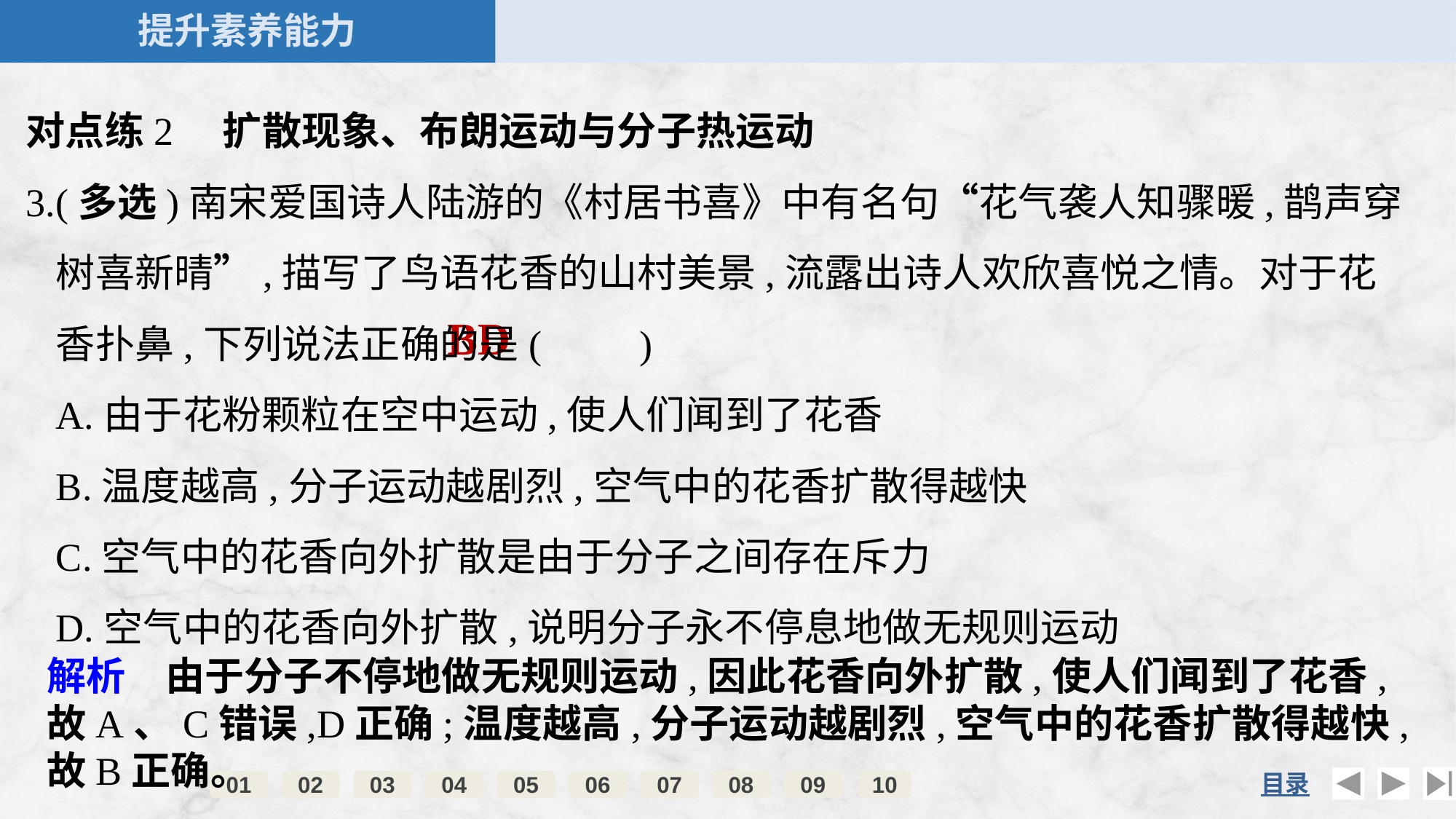

对点练2　扩散现象、布朗运动与分子热运动
3.(多选)南宋爱国诗人陆游的《村居书喜》中有名句“花气袭人知骤暖,鹊声穿树喜新晴”,描写了鸟语花香的山村美景,流露出诗人欢欣喜悦之情。对于花香扑鼻,下列说法正确的是(　　)
A.由于花粉颗粒在空中运动,使人们闻到了花香
B.温度越高,分子运动越剧烈,空气中的花香扩散得越快
C.空气中的花香向外扩散是由于分子之间存在斥力
D.空气中的花香向外扩散,说明分子永不停息地做无规则运动
BD
解析　由于分子不停地做无规则运动,因此花香向外扩散,使人们闻到了花香,故A、C错误,D正确;温度越高,分子运动越剧烈,空气中的花香扩散得越快,故B正确。